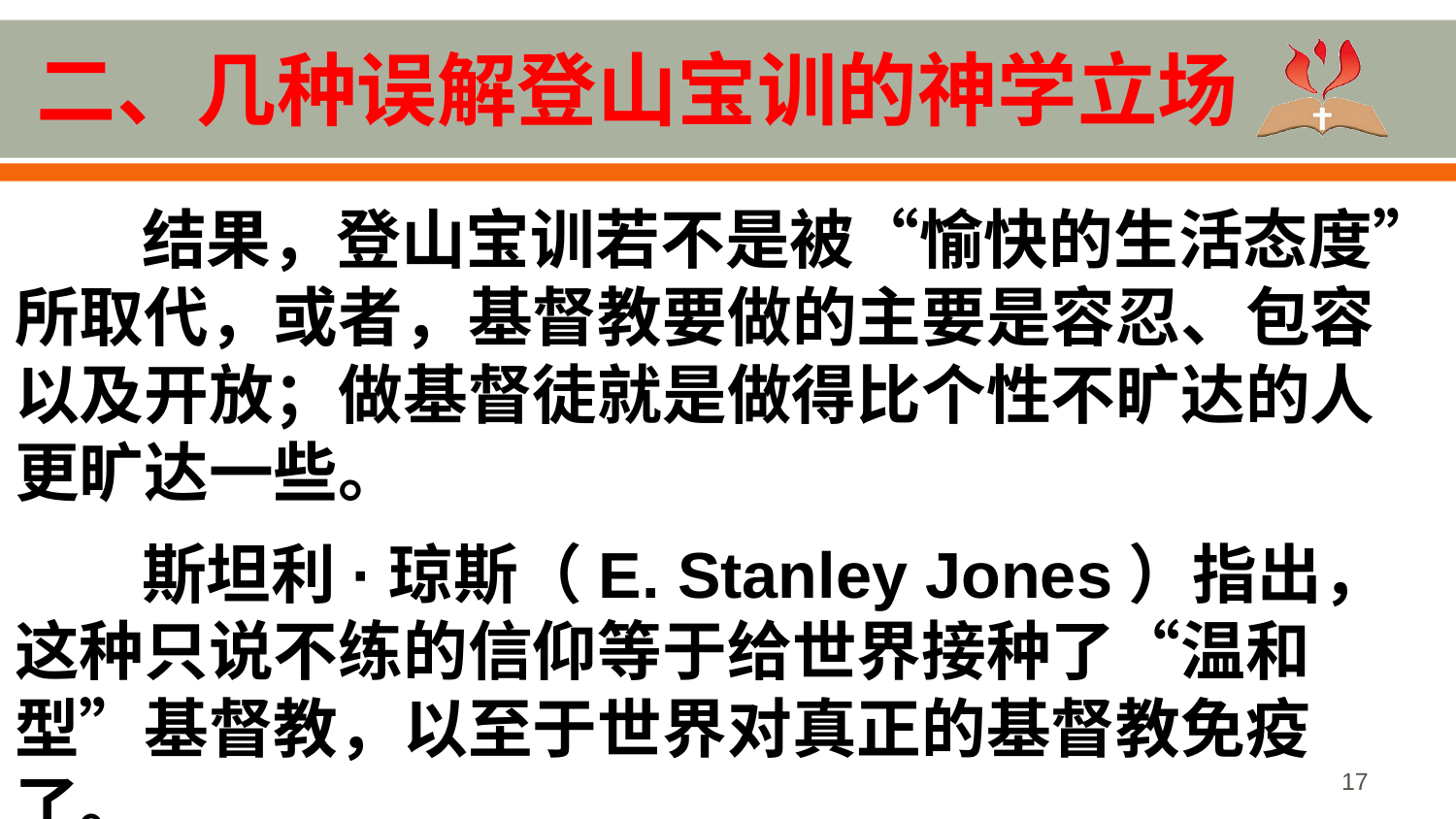

# 二、几种误解登山宝训的神学立场
结果，登山宝训若不是被“愉快的生活态度”所取代，或者，基督教要做的主要是容忍、包容以及开放；做基督徒就是做得比个性不旷达的人更旷达一些。
斯坦利·琼斯（E. Stanley Jones）指出，这种只说不练的信仰等于给世界接种了“温和型”基督教，以至于世界对真正的基督教免疫了。

17